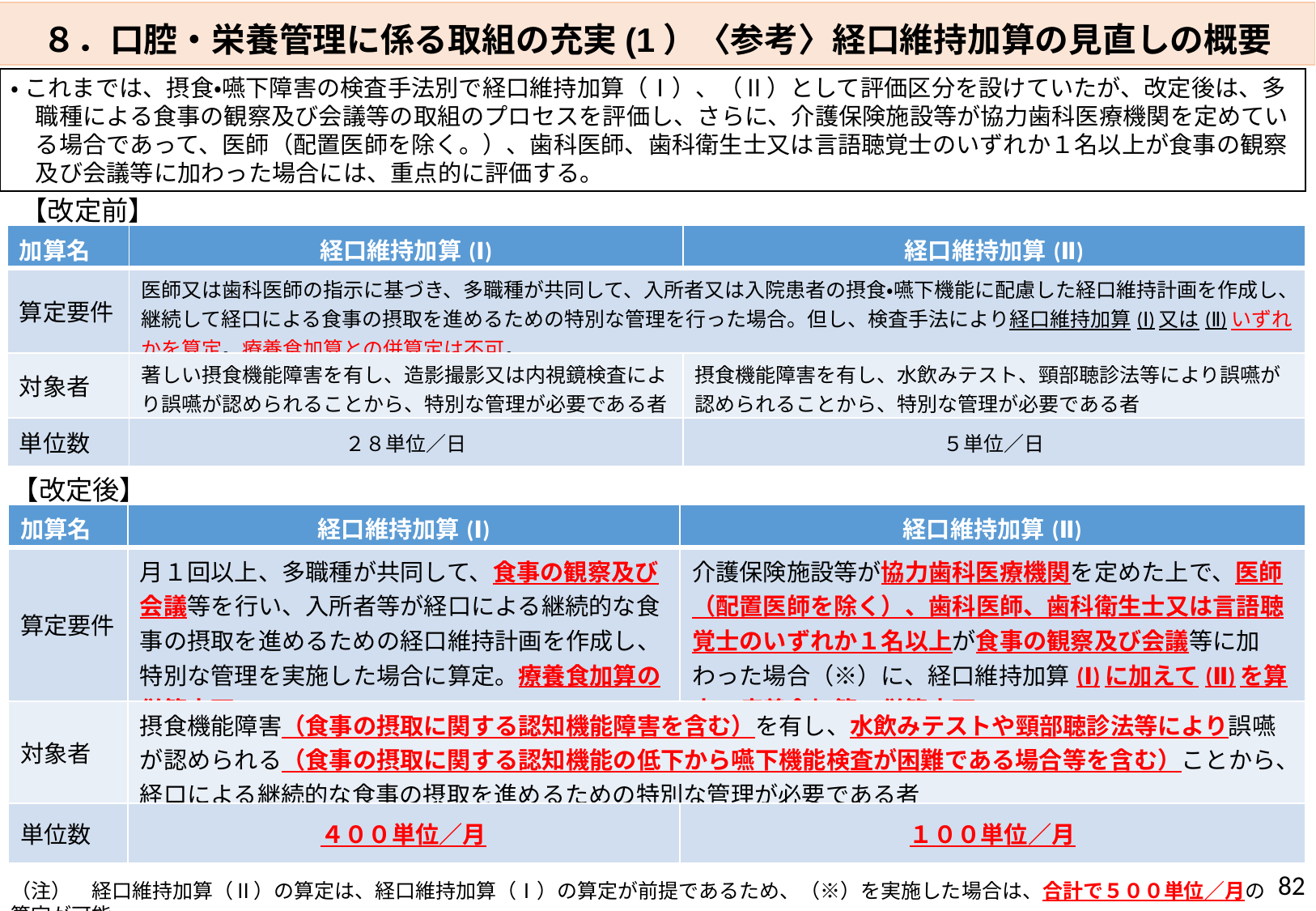

８．口腔・栄養管理に係る取組の充実(1）〈参考〉経口維持加算の見直しの概要
・ これまでは、摂食・嚥下障害の検査手法別で経口維持加算（Ⅰ）、（Ⅱ）として評価区分を設けていたが、改定後は、多職種による食事の観察及び会議等の取組のプロセスを評価し、さらに、介護保険施設等が協力歯科医療機関を定めている場合であって、医師（配置医師を除く。）、歯科医師、歯科衛生士又は言語聴覚士のいずれか１名以上が食事の観察及び会議等に加わった場合には、重点的に評価する。
【改定前】
| 加算名 | 経口維持加算(Ⅰ) | 経口維持加算(Ⅱ) |
| --- | --- | --- |
| 算定要件 | 医師又は歯科医師の指示に基づき、多職種が共同して、入所者又は入院患者の摂食・嚥下機能に配慮した経口維持計画を作成し、継続して経口による食事の摂取を進めるための特別な管理を行った場合。但し、検査手法により経口維持加算(Ⅰ)又は(Ⅱ)いずれかを算定。療養食加算との併算定は不可。 |  |
| 対象者 | 著しい摂食機能障害を有し、造影撮影又は内視鏡検査により誤嚥が認められることから、特別な管理が必要である者 | 摂食機能障害を有し、水飲みテスト、頸部聴診法等により誤嚥が認められることから、特別な管理が必要である者 |
| 単位数 | ２８単位／日 | ５単位／日 |
【改定後】
| 加算名 | 経口維持加算(Ⅰ) | 経口維持加算(Ⅱ) |
| --- | --- | --- |
| 算定要件 | 月１回以上、多職種が共同して、食事の観察及び会議等を行い、入所者等が経口による継続的な食事の摂取を進めるための経口維持計画を作成し、特別な管理を実施した場合に算定。療養食加算の併算定可。 | 介護保険施設等が協力歯科医療機関を定めた上で、医師（配置医師を除く）、歯科医師、歯科衛生士又は言語聴覚士のいずれか１名以上が食事の観察及び会議等に加わった場合（※）に、経口維持加算(Ⅰ)に加えて(Ⅱ)を算定。療養食加算の併算定可。 |
| 対象者 | 摂食機能障害（食事の摂取に関する認知機能障害を含む）を有し、水飲みテストや頸部聴診法等により誤嚥が認められる（食事の摂取に関する認知機能の低下から嚥下機能検査が困難である場合等を含む）ことから、経口による継続的な食事の摂取を進めるための特別な管理が必要である者 |  |
| 単位数 | ４００単位／月 | １００単位／月 |
82
（注）　経口維持加算（Ⅱ）の算定は、経口維持加算（Ⅰ）の算定が前提であるため、（※）を実施した場合は、合計で５００単位／月の算定が可能。